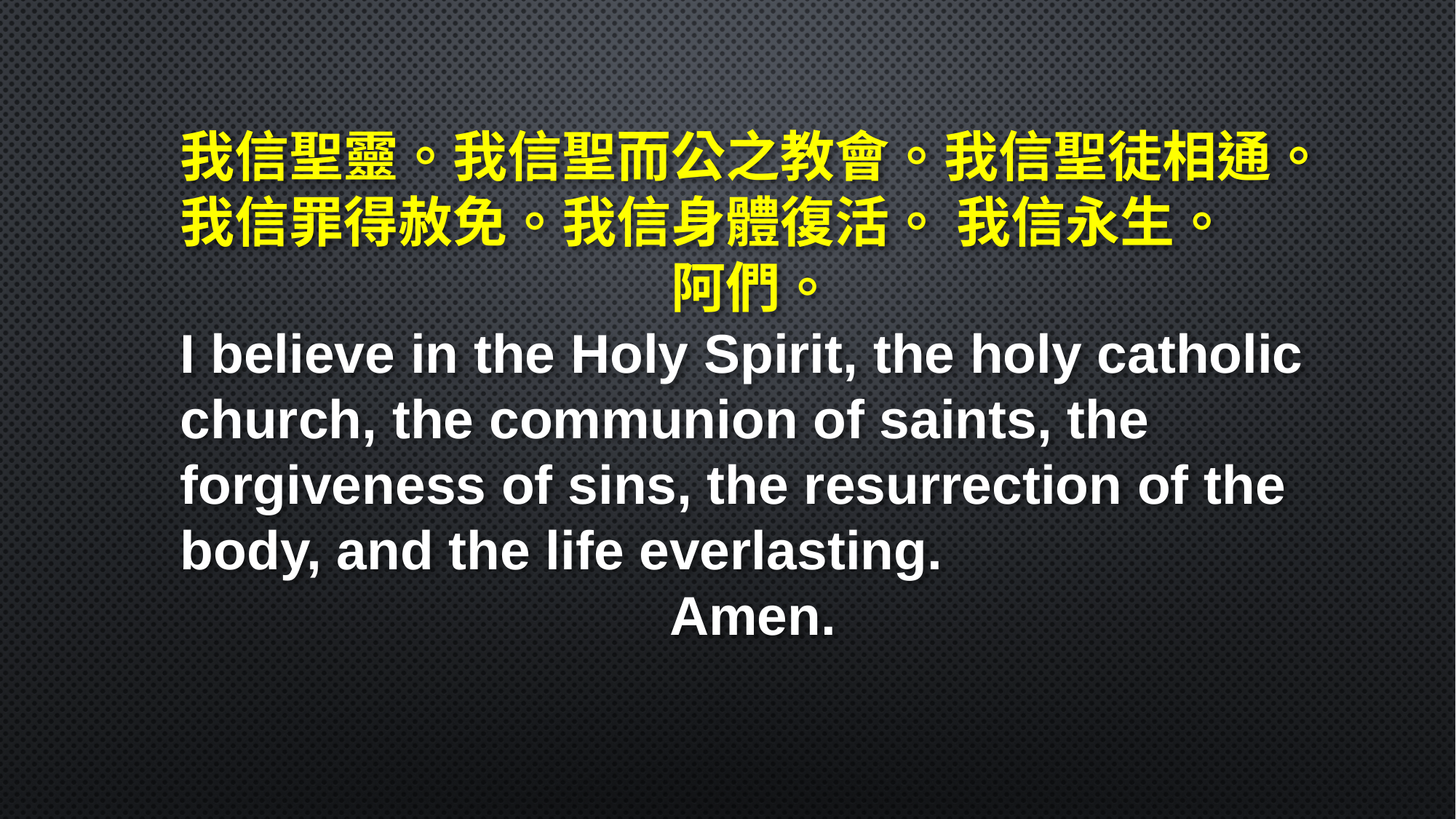

我信聖靈。我信聖而公之教會。我信聖徒相通。我信罪得赦免。我信身體復活。 我信永生。
阿們。
I believe in the Holy Spirit, the holy catholic church, the communion of saints, the forgiveness of sins, the resurrection of the body, and the life everlasting.
Amen.